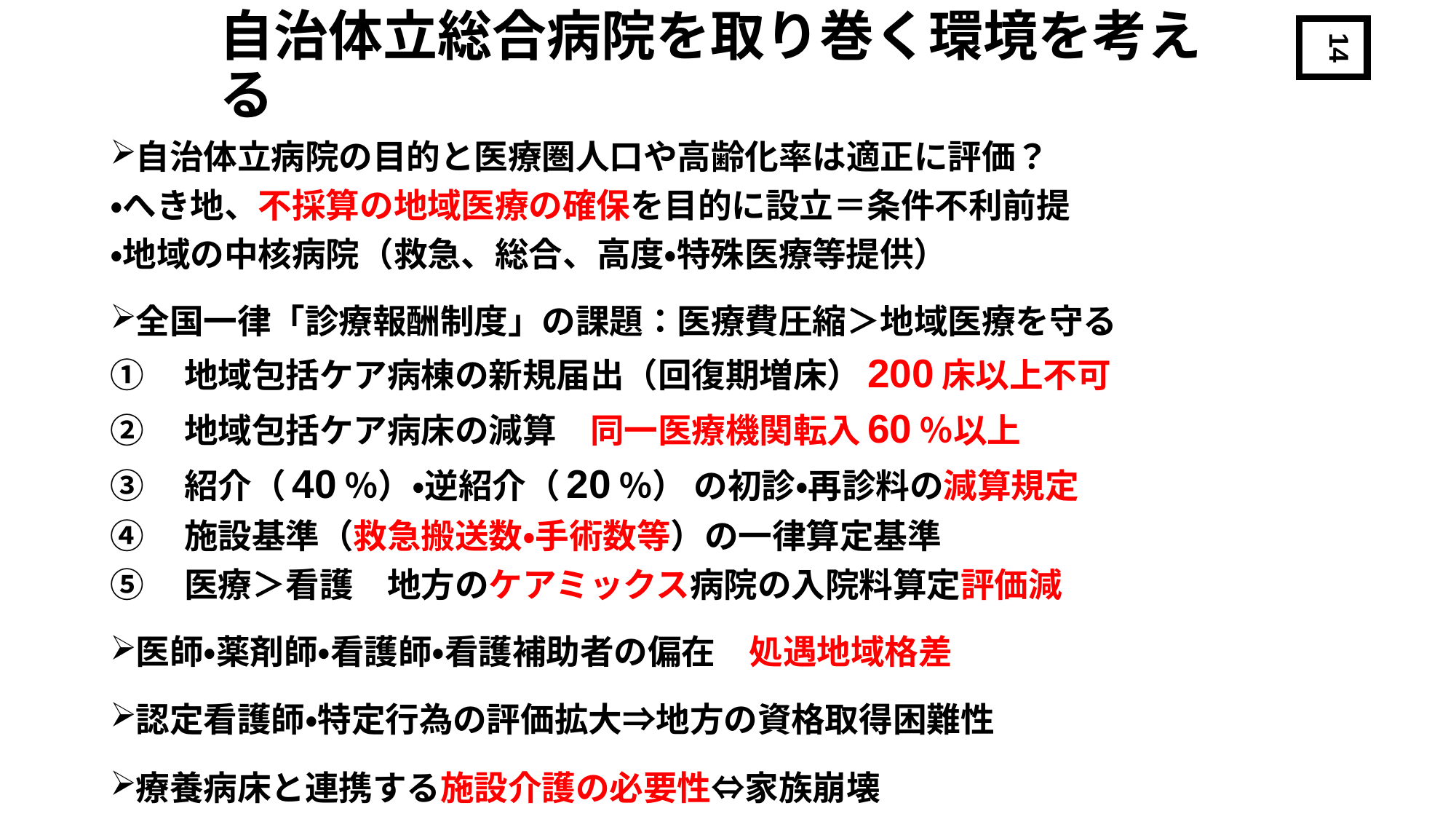

# 自治体立総合病院を取り巻く環境を考える

14
自治体立病院の目的と医療圏人口や高齢化率は適正に評価？
・へき地、不採算の地域医療の確保を目的に設立＝条件不利前提
・地域の中核病院（救急、総合、高度・特殊医療等提供）

全国一律「診療報酬制度」の課題：医療費圧縮＞地域医療を守る
①　地域包括ケア病棟の新規届出（回復期増床）200床以上不可
②　地域包括ケア病床の減算　同一医療機関転入60％以上
③　紹介（40％）・逆紹介（20％） の初診・再診料の減算規定
④　施設基準（救急搬送数・手術数等）の一律算定基準
⑤　医療＞看護　地方のケアミックス病院の入院料算定評価減

医師・薬剤師・看護師・看護補助者の偏在　処遇地域格差

認定看護師・特定行為の評価拡大⇒地方の資格取得困難性

療養病床と連携する施設介護の必要性⇔家族崩壊